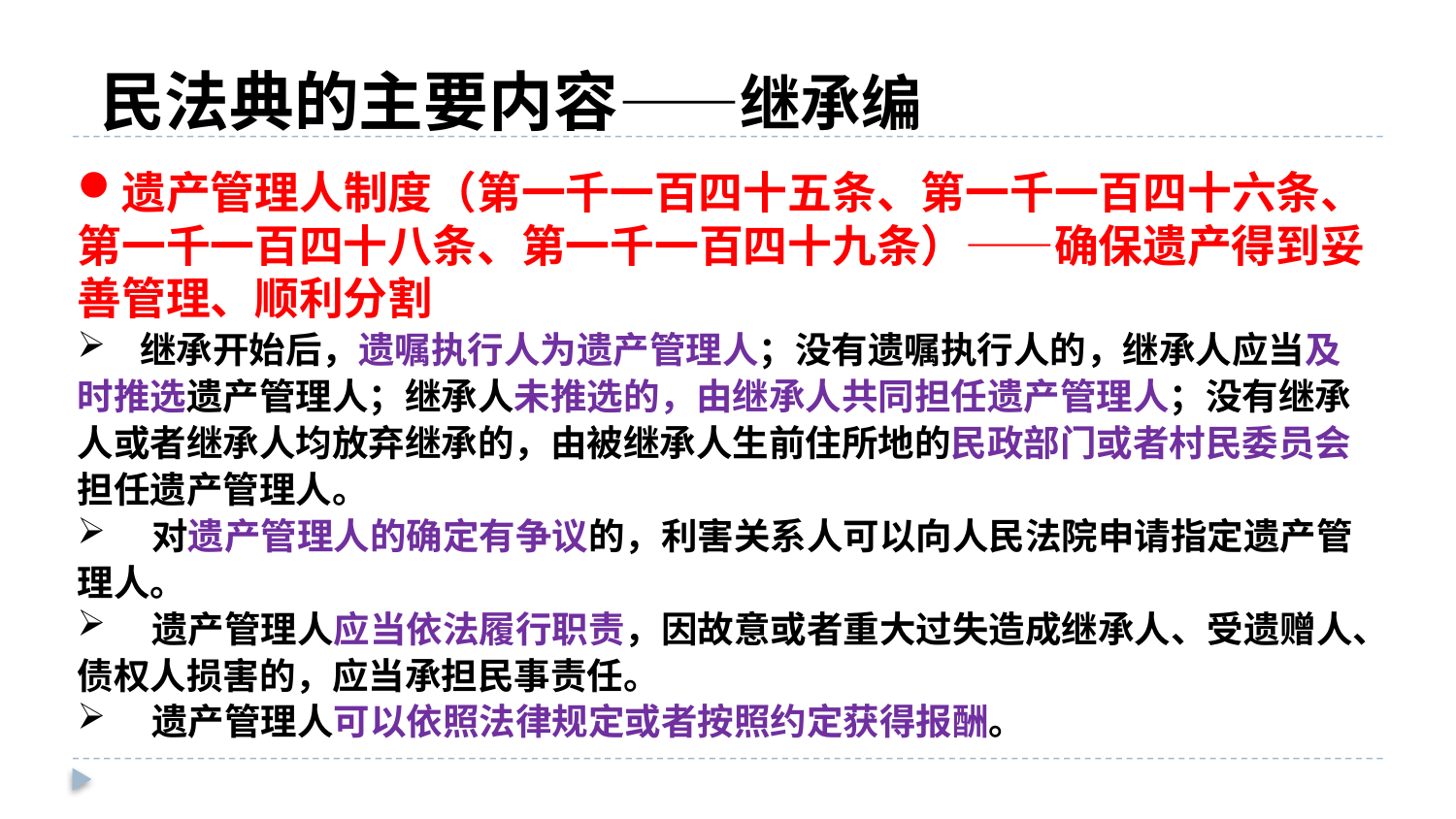

民法典的主要内容——继承编
遗产管理人制度（第一千一百四十五条、第一千一百四十六条、第一千一百四十八条、第一千一百四十九条）——确保遗产得到妥善管理、顺利分割
   继承开始后，遗嘱执行人为遗产管理人；没有遗嘱执行人的，继承人应当及时推选遗产管理人；继承人未推选的，由继承人共同担任遗产管理人；没有继承人或者继承人均放弃继承的，由被继承人生前住所地的民政部门或者村民委员会担任遗产管理人。
  对遗产管理人的确定有争议的，利害关系人可以向人民法院申请指定遗产管理人。
  遗产管理人应当依法履行职责，因故意或者重大过失造成继承人、受遗赠人、债权人损害的，应当承担民事责任。
  遗产管理人可以依照法律规定或者按照约定获得报酬。